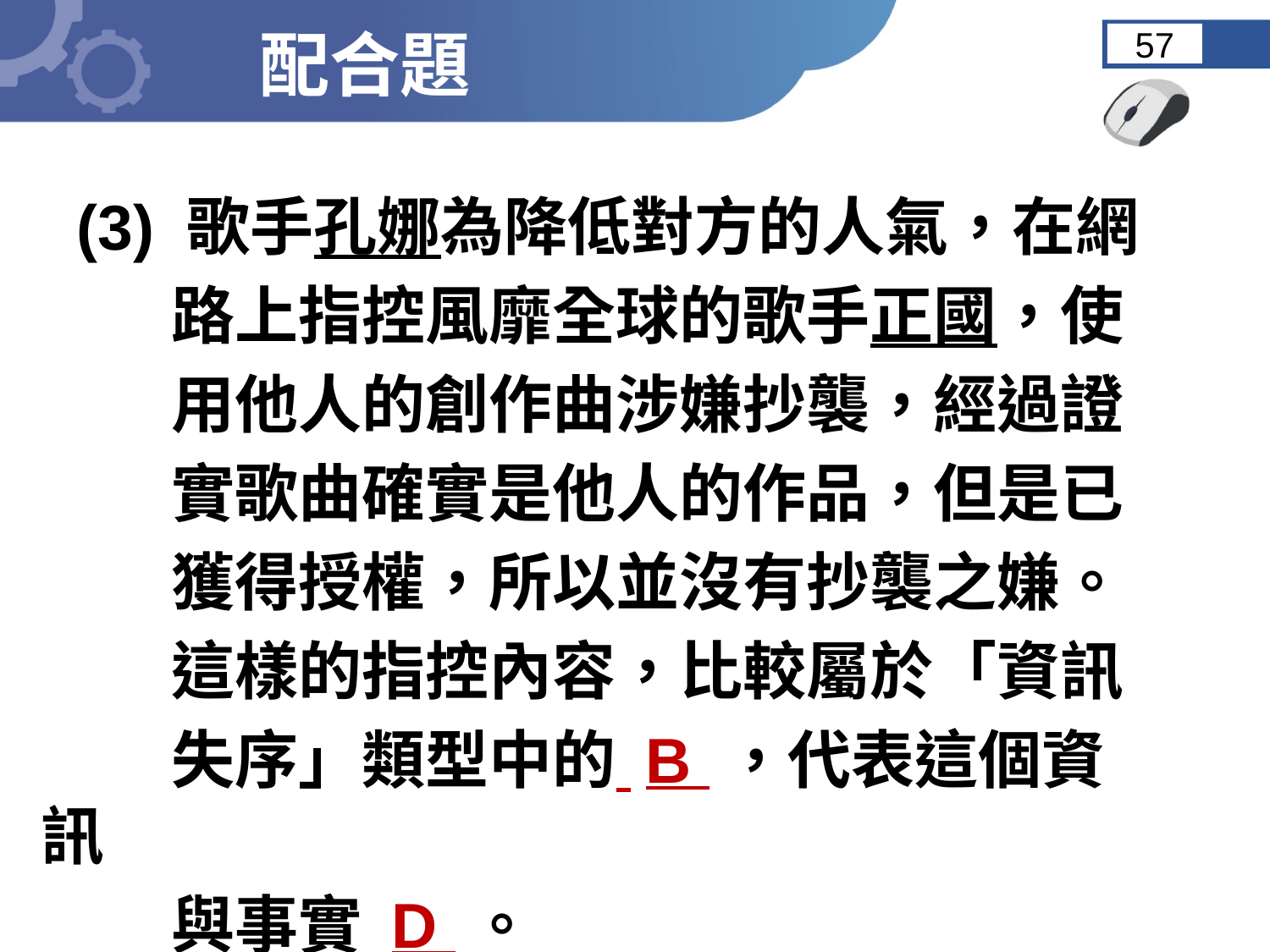

配合題

57
  (3) 歌手孔娜為降低對方的人氣，在網
        路上指控風靡全球的歌手正國，使
        用他人的創作曲涉嫌抄襲，經過證
        實歌曲確實是他人的作品，但是已
        獲得授權，所以並沒有抄襲之嫌。
        這樣的指控內容，比較屬於「資訊
        失序」類型中的 B ，代表這個資訊
        與事實 D 。